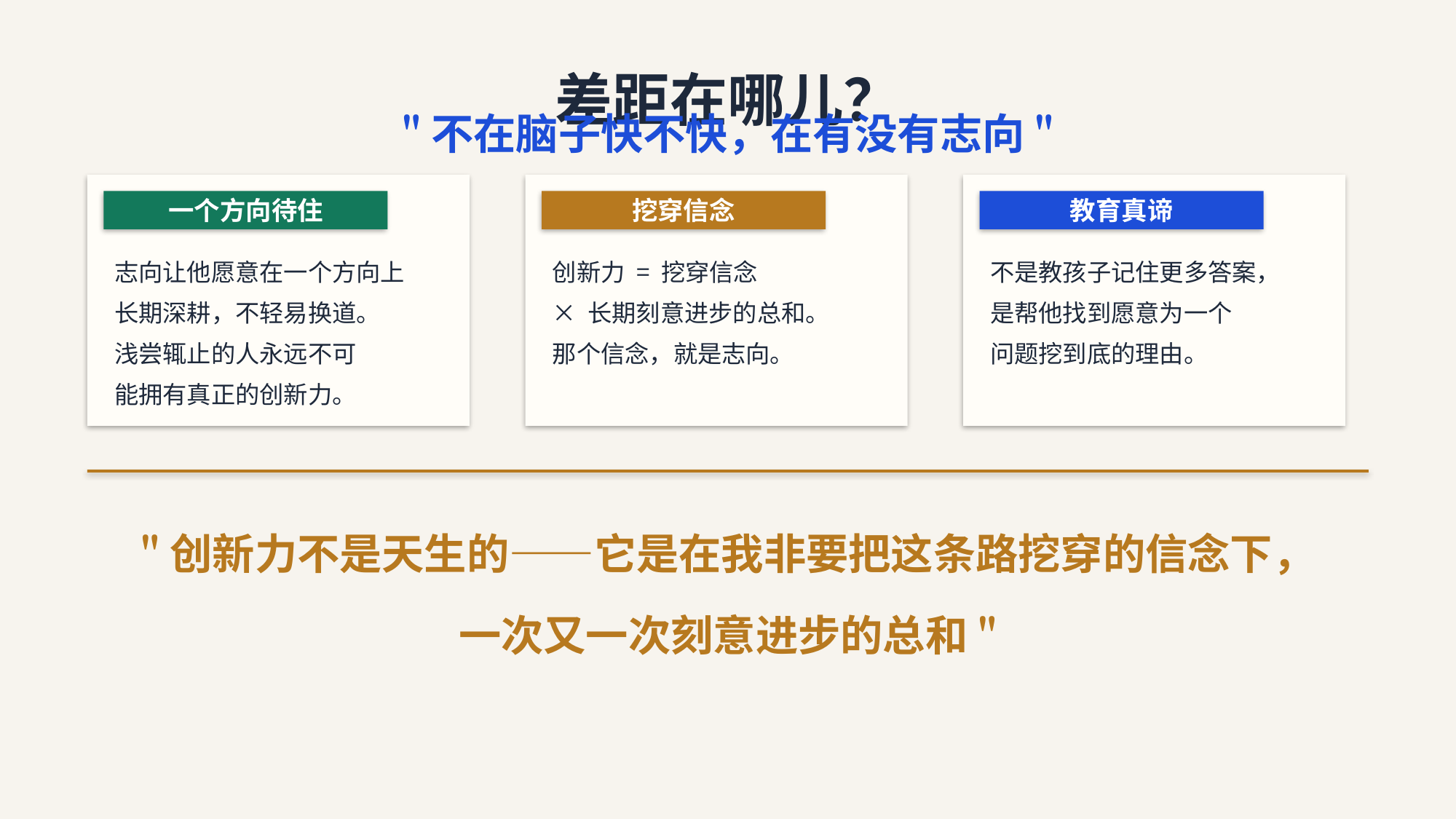

差距在哪儿？
"不在脑子快不快，在有没有志向"

一个方向待住
挖穿信念
教育真谛
志向让他愿意在一个方向上
长期深耕，不轻易换道。
浅尝辄止的人永远不可
能拥有真正的创新力。
创新力 = 挖穿信念
× 长期刻意进步的总和。
那个信念，就是志向。
不是教孩子记住更多答案，
是帮他找到愿意为一个
问题挖到底的理由。

"创新力不是天生的——它是在我非要把这条路挖穿的信念下，
一次又一次刻意进步的总和"